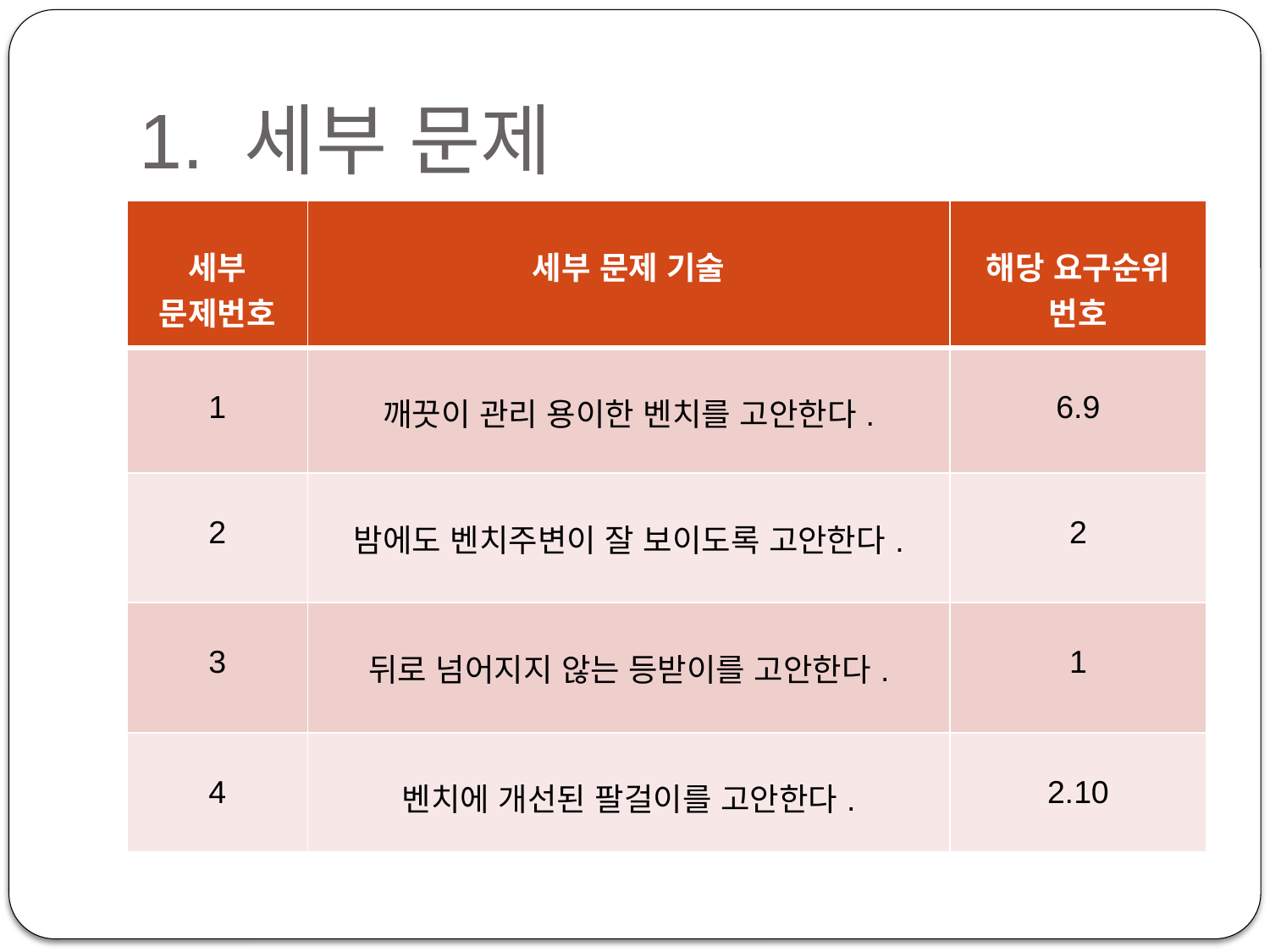

# 1. 세부 문제
| 세부 문제번호 | 세부 문제 기술 | 해당 요구순위 번호 |
| --- | --- | --- |
| 1 | 깨끗이 관리 용이한 벤치를 고안한다. | 6.9 |
| 2 | 밤에도 벤치주변이 잘 보이도록 고안한다. | 2 |
| 3 | 뒤로 넘어지지 않는 등받이를 고안한다. | 1 |
| 4 | 벤치에 개선된 팔걸이를 고안한다. | 2.10 |